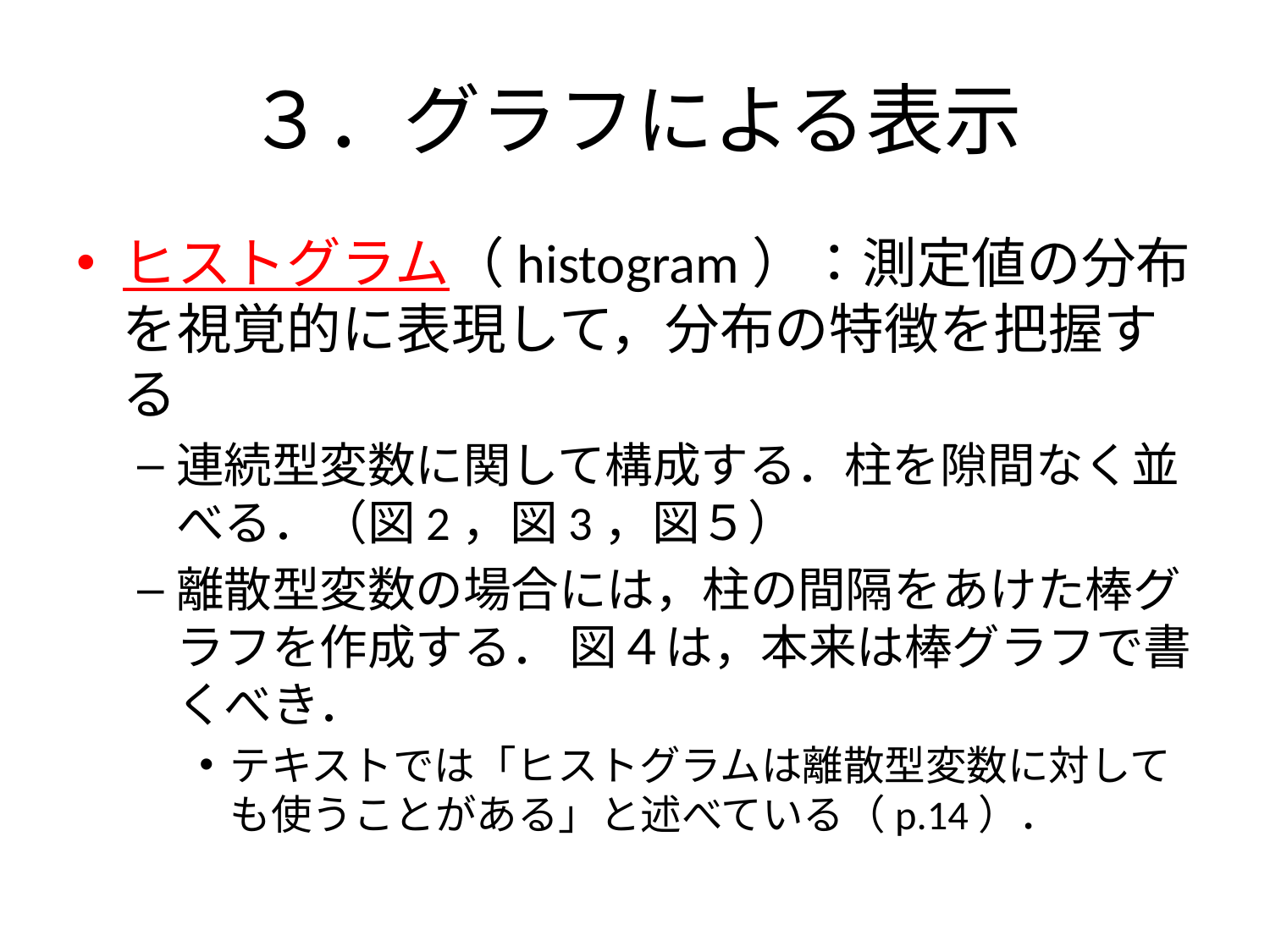

# ３．グラフによる表示
ヒストグラム（histogram）：測定値の分布を視覚的に表現して，分布の特徴を把握する
連続型変数に関して構成する．柱を隙間なく並べる．（図2，図3，図５）
離散型変数の場合には，柱の間隔をあけた棒グラフを作成する． 図４は，本来は棒グラフで書くべき．
テキストでは「ヒストグラムは離散型変数に対しても使うことがある」と述べている（p.14）．